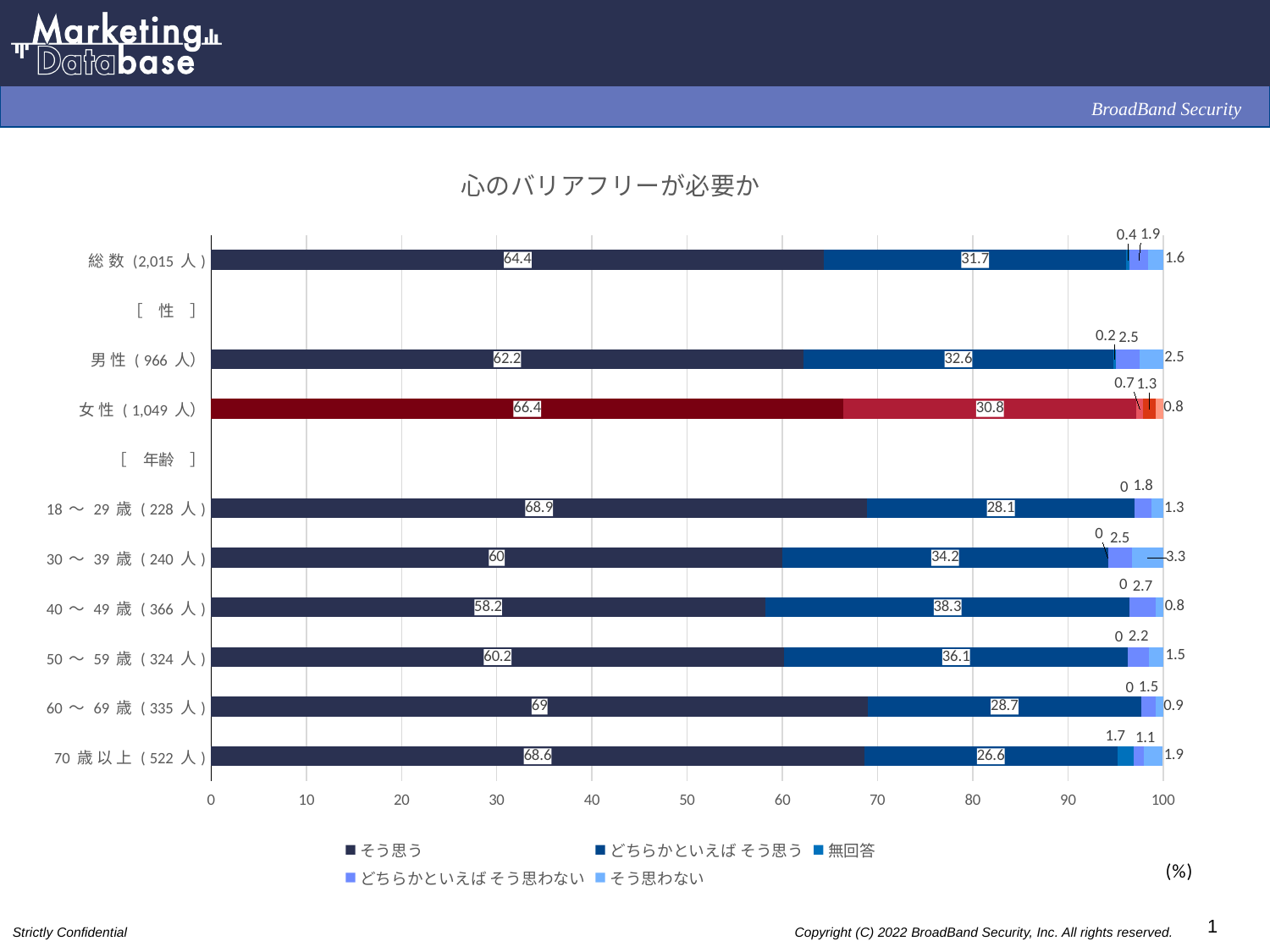

### Chart: 心のバリアフリーが必要か

| Category | そう思う | どちらかといえば そう思う | 無回答 | どちらかといえば そう思わない | そう思わない |
|---|---|---|---|---|---|
| 総 数 (2,015 人) | 64.4 | 31.7 | 0.4 | 1.9 | 1.6 |
| ［　性　］ | None | None | None | None | None |
| 男 性 ( 966 人） | 62.2 | 32.6 | 0.2 | 2.5 | 2.5 |
| 女 性 ( 1,049 人） | 66.4 | 30.8 | 0.7 | 1.3 | 0.8 |
| ［　年齢　］ | None | None | None | None | None |
| 18 ～ 29 歳 ( 228 人) | 68.9 | 28.1 | 0.0 | 1.8 | 1.3 |
| 30 ～ 39 歳 ( 240 人) | 60.0 | 34.2 | 0.0 | 2.5 | 3.3 |
| 40 ～ 49 歳 ( 366 人) | 58.2 | 38.3 | 0.0 | 2.7 | 0.8 |
| 50 ～ 59 歳 ( 324 人) | 60.2 | 36.1 | 0.0 | 2.2 | 1.5 |
| 60 ～ 69 歳 ( 335 人) | 69.0 | 28.7 | 0.0 | 1.5 | 0.9 |
| 70 歳 以 上 ( 522 人) | 68.6 | 26.6 | 1.7 | 1.1 | 1.9 |